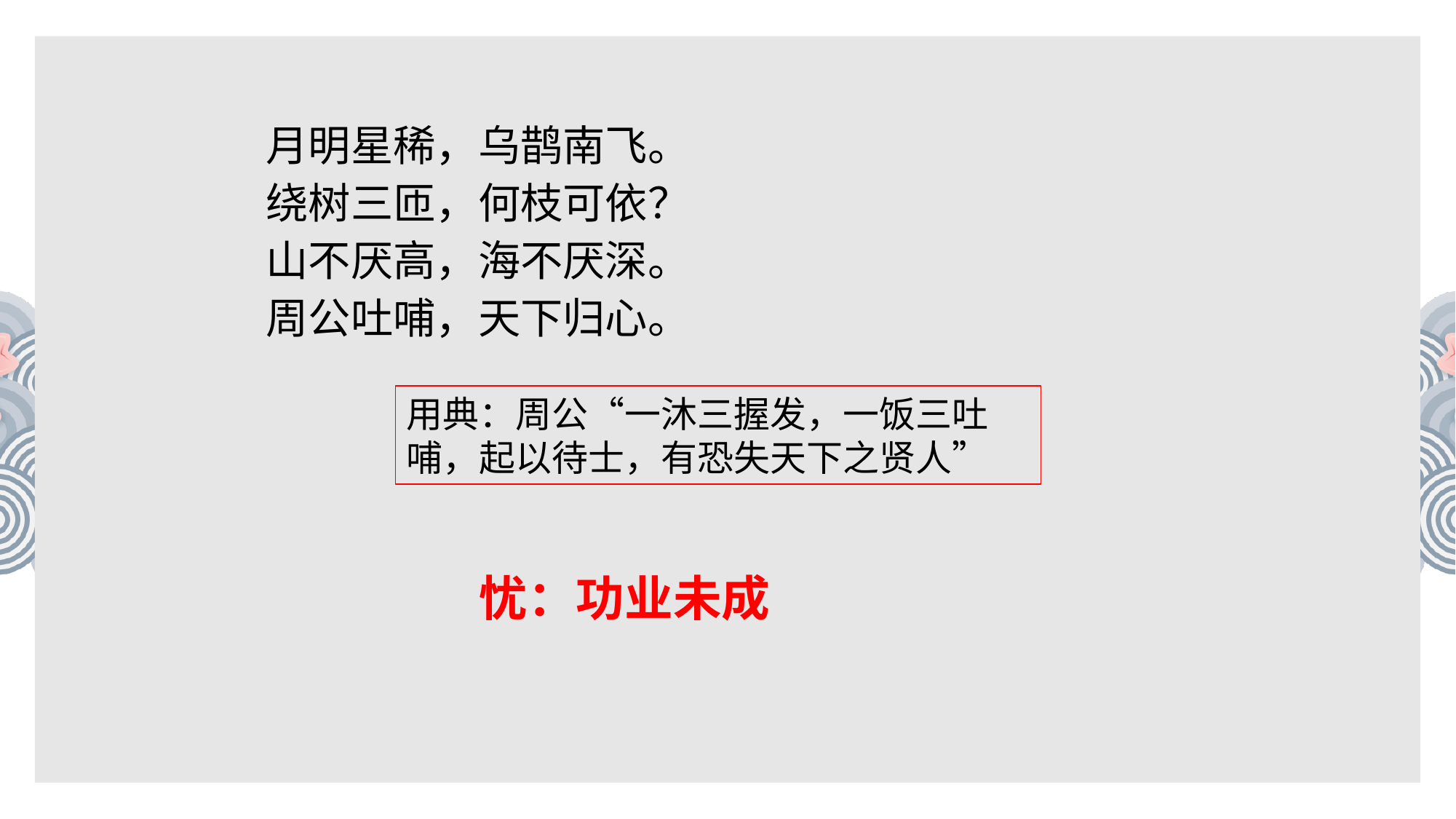

月明星稀，乌鹊南飞。
绕树三匝，何枝可依？
山不厌高，海不厌深。
周公吐哺，天下归心。
用典：周公“一沐三握发，一饭三吐哺，起以待士，有恐失天下之贤人”
忧：功业未成